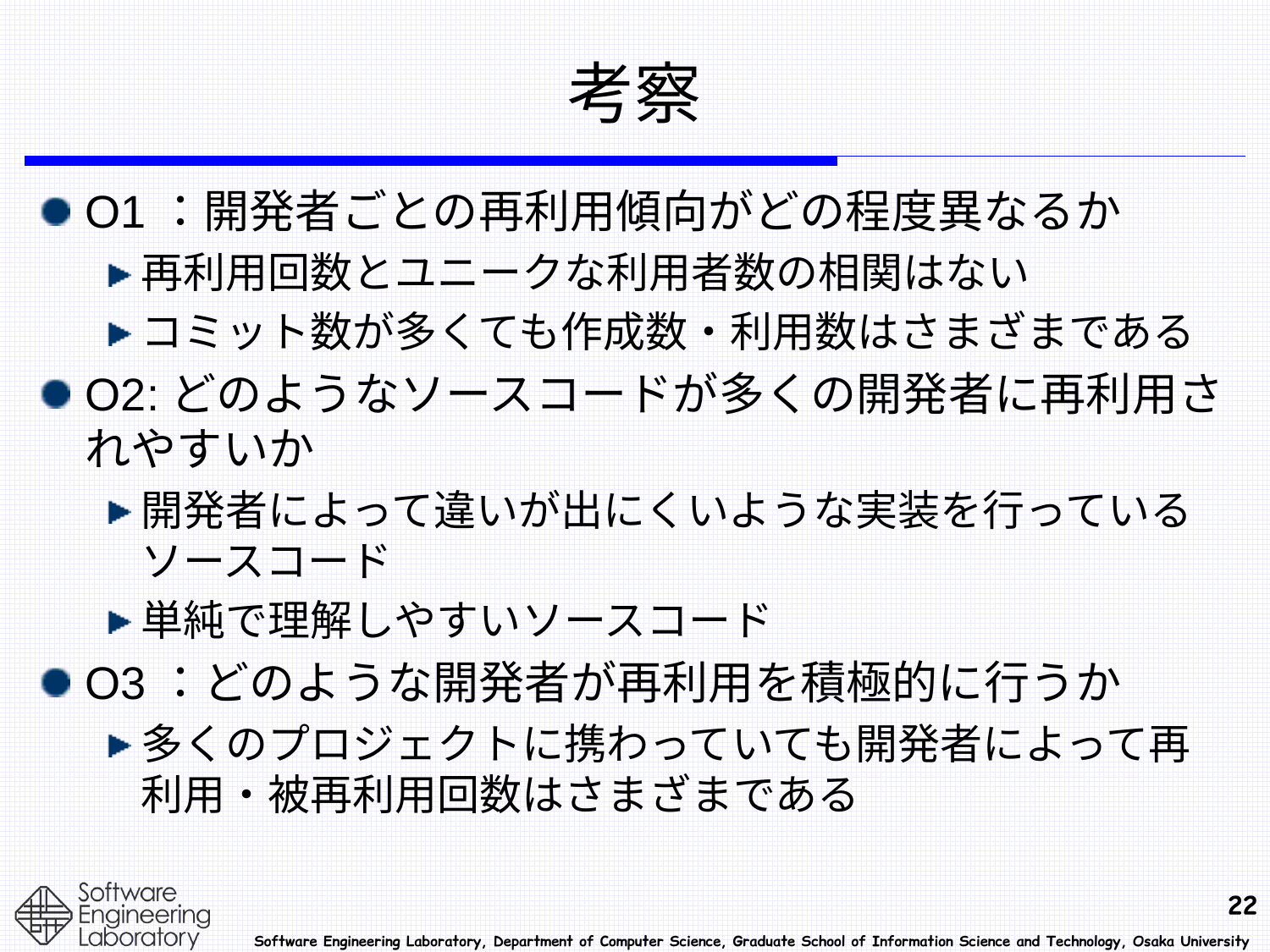

# 考察
O1：開発者ごとの再利用傾向がどの程度異なるか
再利用回数とユニークな利用者数の相関はない
コミット数が多くても作成数・利用数はさまざまである
O2:どのようなソースコードが多くの開発者に再利用されやすいか
開発者によって違いが出にくいような実装を行っているソースコード
単純で理解しやすいソースコード
O3：どのような開発者が再利用を積極的に行うか
多くのプロジェクトに携わっていても開発者によって再利用・被再利用回数はさまざまである